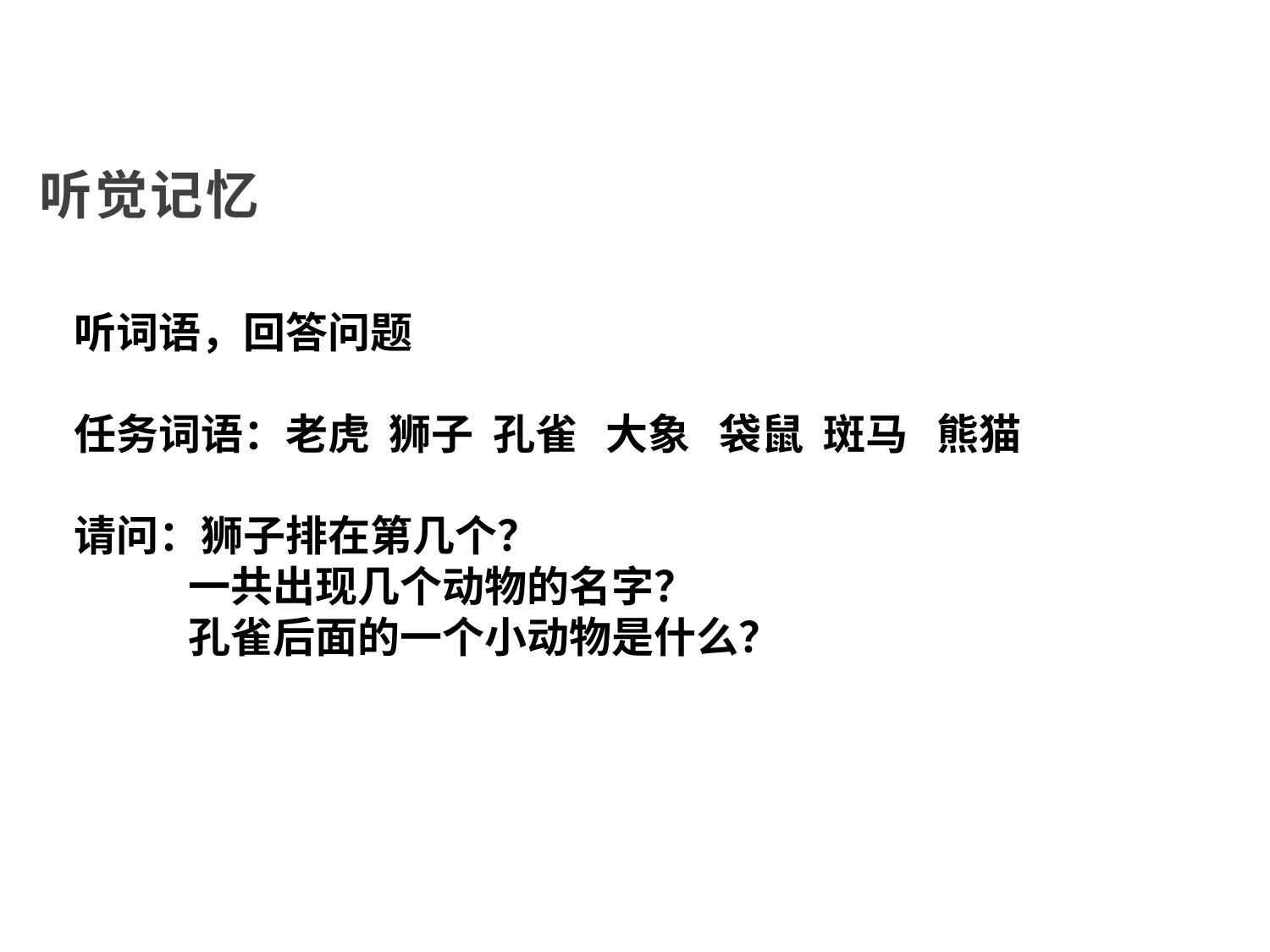

听觉记忆
听词语，回答问题

任务词语：老虎  狮子  孔雀   大象   袋鼠  斑马   熊猫

请问：狮子排在第几个？
           一共出现几个动物的名字？
           孔雀后面的一个小动物是什么？